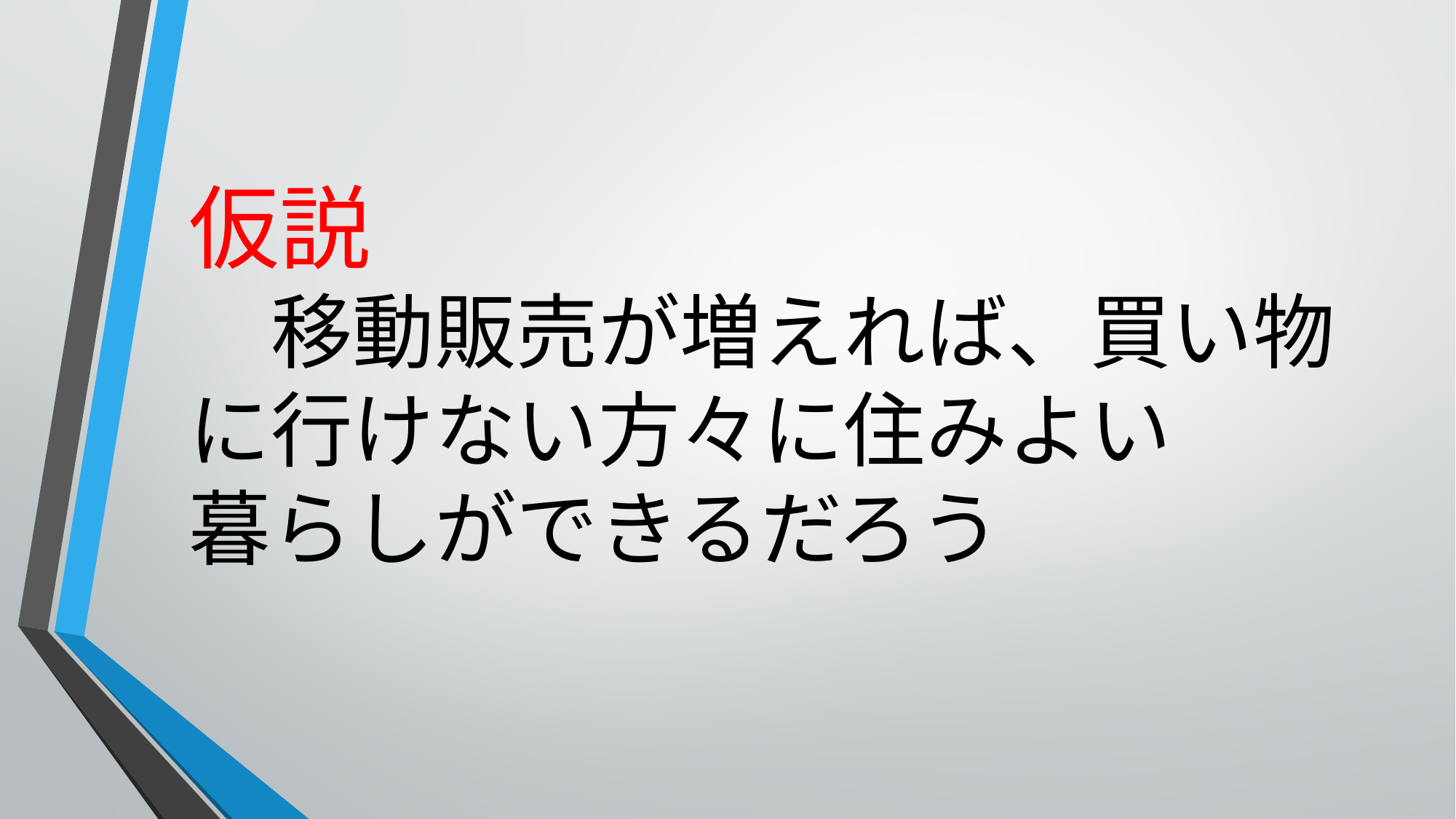

仮説
　移動販売が増えれば、買い物に行けない方々に住みよい
暮らしができるだろう